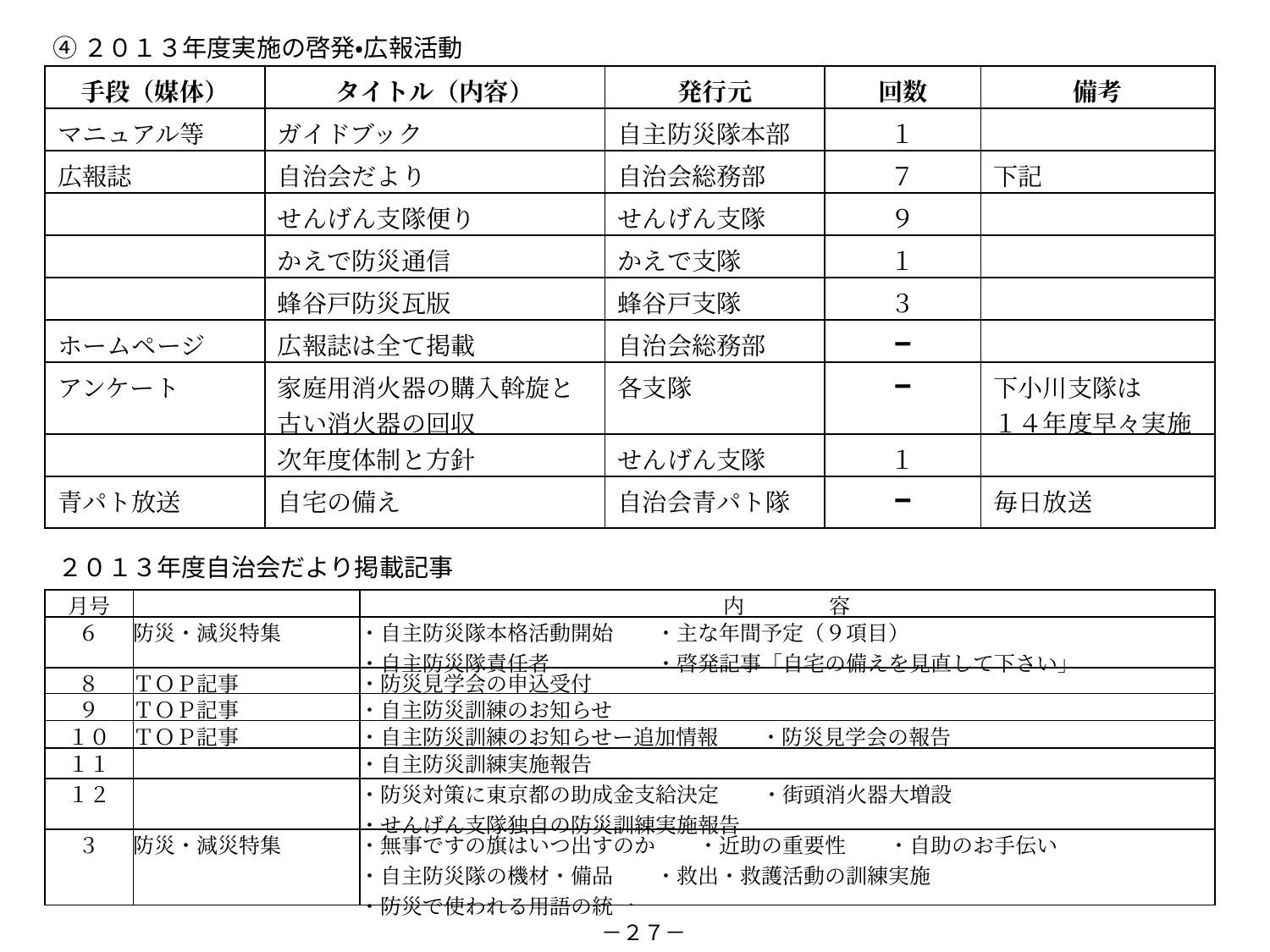

④２０１３年度実施の啓発・広報活動
| 手段（媒体） | タイトル（内容） | 発行元 | 回数 | 備考 |
| --- | --- | --- | --- | --- |
| マニュアル等 | ガイドブック | 自主防災隊本部 | １ |  |
| 広報誌 | 自治会だより | 自治会総務部 | ７ | 下記 |
|  | せんげん支隊便り | せんげん支隊 | ９ |  |
|  | かえで防災通信 | かえで支隊 | １ |  |
|  | 蜂谷戸防災瓦版 | 蜂谷戸支隊 | ３ |  |
| ホームページ | 広報誌は全て掲載 | 自治会総務部 | ━ |  |
| アンケート | 家庭用消火器の購入斡旋と 古い消火器の回収 | 各支隊 | ━ | 下小川支隊は １４年度早々実施 |
|  | 次年度体制と方針 | せんげん支隊 | １ |  |
| 青パト放送 | 自宅の備え | 自治会青パト隊 | ━ | 毎日放送 |
２０１３年度自治会だより掲載記事
| 月号 |  | 内　　　　容 |
| --- | --- | --- |
| ６ | 防災・減災特集 | ・自主防災隊本格活動開始　　・主な年間予定（９項目） ・自主防災隊責任者　　　　　・啓発記事「自宅の備えを見直して下さい」 |
| ８ | ＴＯＰ記事 | ・防災見学会の申込受付 |
| ９ | ＴＯＰ記事 | ・自主防災訓練のお知らせ |
| １０ | ＴＯＰ記事 | ・自主防災訓練のお知らせー追加情報　　・防災見学会の報告 |
| １１ |  | ・自主防災訓練実施報告 |
| １２ |  | ・防災対策に東京都の助成金支給決定　　・街頭消火器大増設 ・せんげん支隊独自の防災訓練実施報告 |
| ３ | 防災・減災特集 | ・無事ですの旗はいつ出すのか　　・近助の重要性　　・自助のお手伝い ・自主防災隊の機材・備品　　・救出・救護活動の訓練実施 ・防災で使われる用語の統一 |
|  |  |  |
－２７－